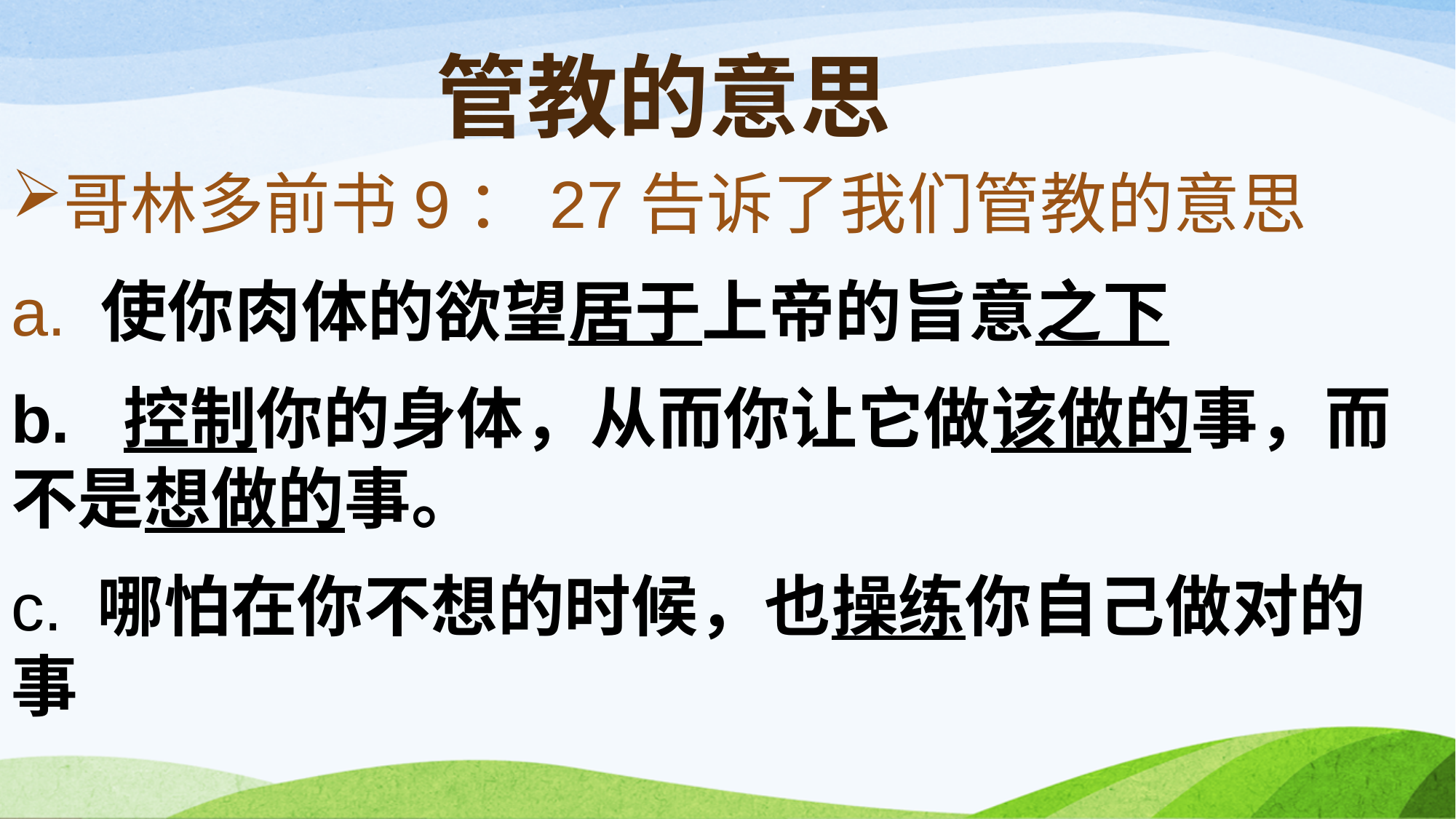

# 管教的意思
哥林多前书9：27告诉了我们管教的意思
a. 使你肉体的欲望居于上帝的旨意之下
b.  控制你的身体，从而你让它做该做的事，而不是想做的事。
c. 哪怕在你不想的时候，也操练你自己做对的事